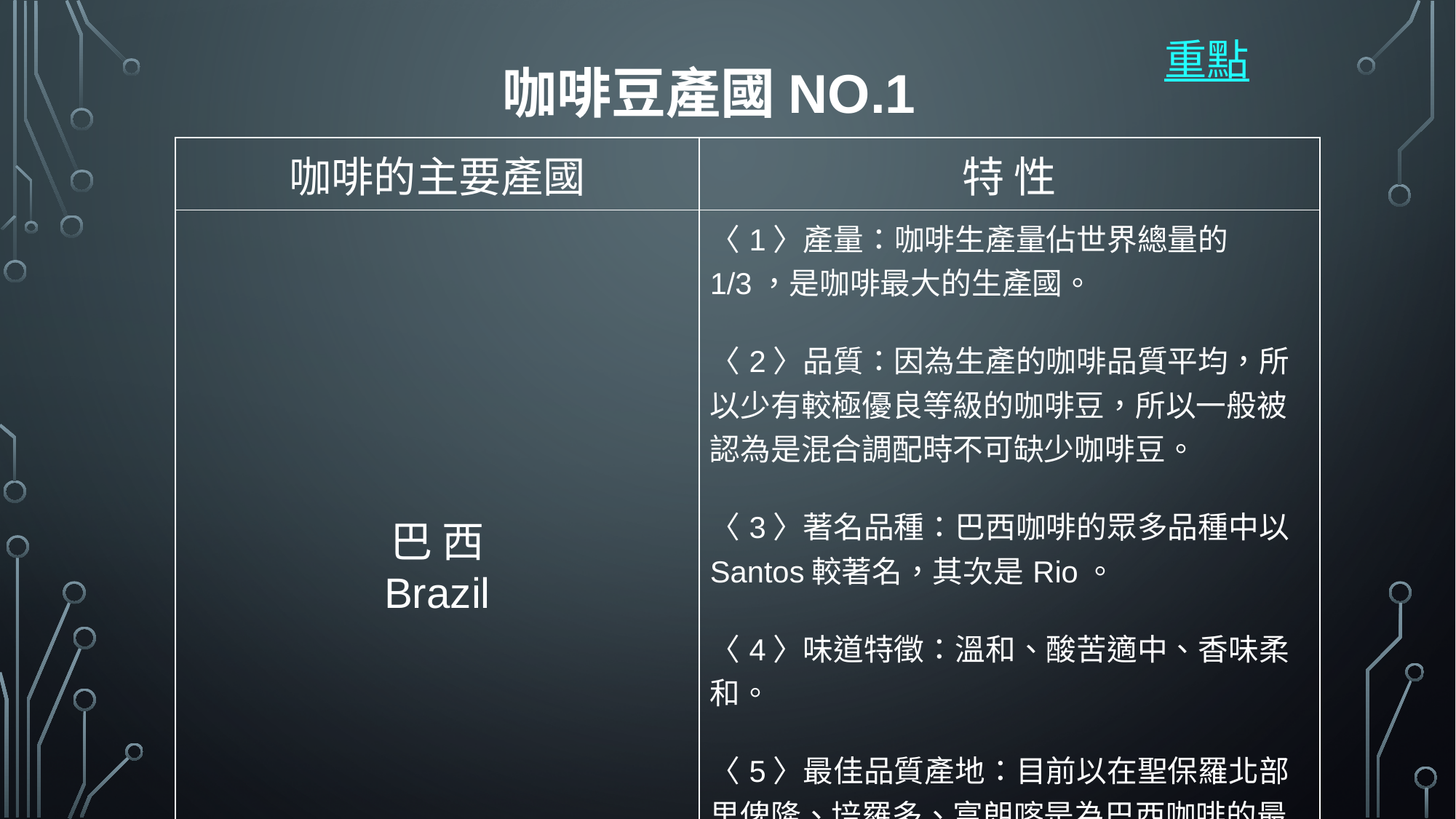

# 咖啡豆產國No.1
重點
| 咖啡的主要產國 | 特 性 |
| --- | --- |
| 巴 西 Brazil | 〈1〉產量：咖啡生產量佔世界總量的1/3，是咖啡最大的生產國。 〈2〉品質：因為生產的咖啡品質平均，所以少有較極優良等級的咖啡豆，所以一般被認為是混合調配時不可缺少咖啡豆。 〈3〉著名品種：巴西咖啡的眾多品種中以Santos較著名，其次是Rio。 〈4〉味道特徵：溫和、酸苦適中、香味柔和。 〈5〉最佳品質產地：目前以在聖保羅北部里俾隆、培羅多、富朗喀是為巴西咖啡的最佳品質產地。 |